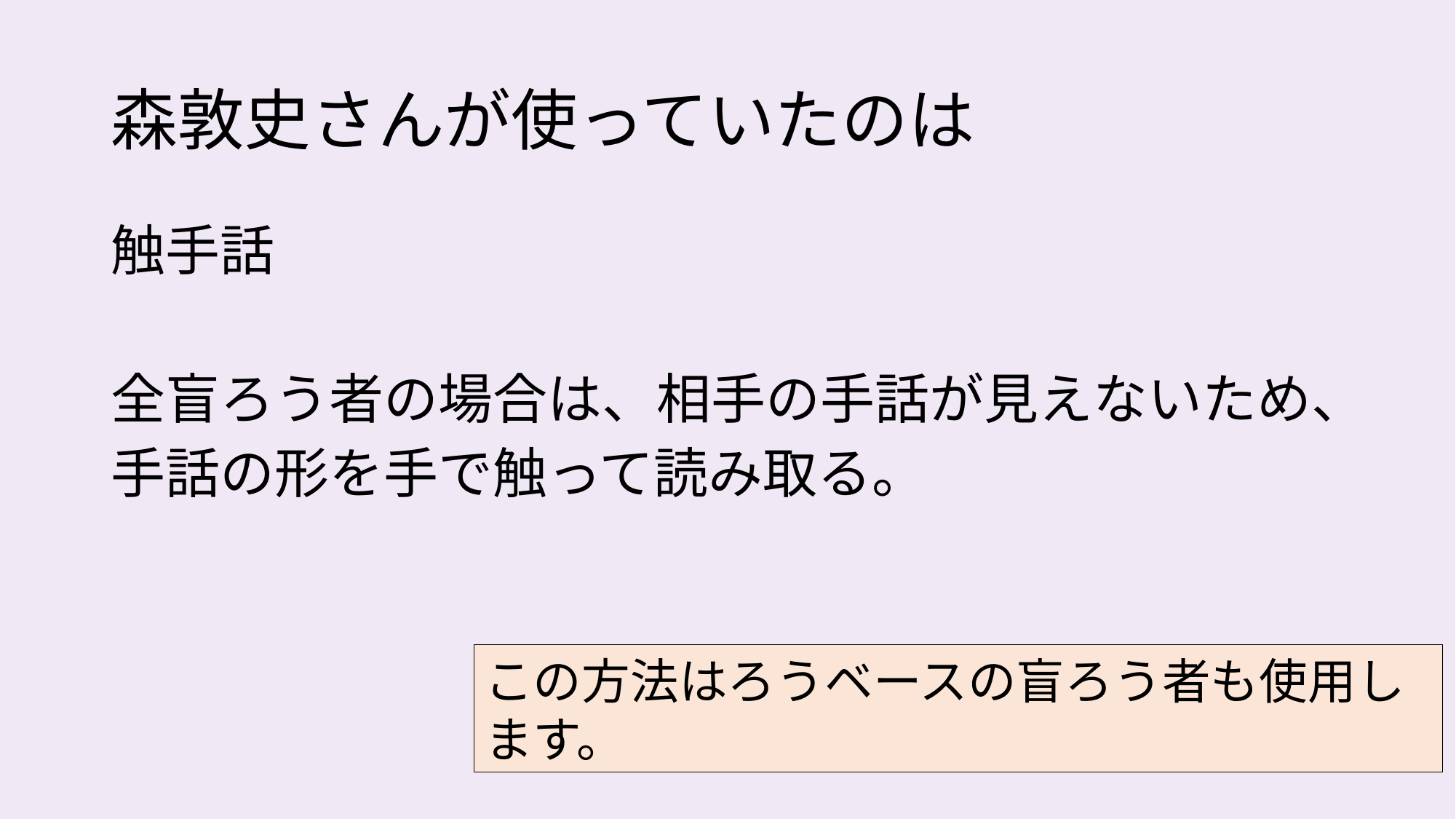

# 森敦史さんが使っていたのは
触手話

全盲ろう者の場合は、相手の手話が見えないため、
手話の形を手で触って読み取る。
この方法はろうベースの盲ろう者も使用します。